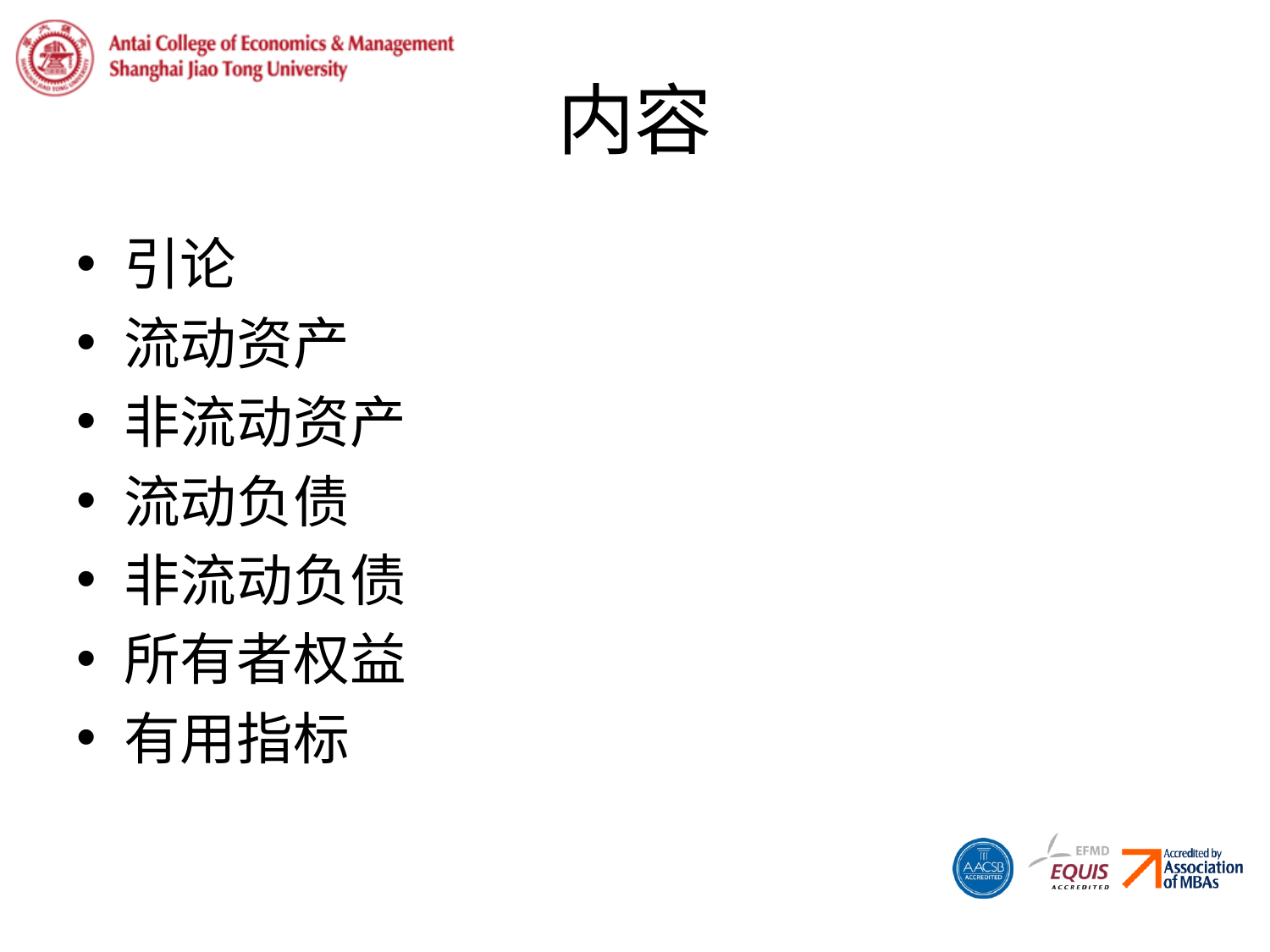

# 内容
引论
流动资产
非流动资产
流动负债
非流动负债
所有者权益
有用指标